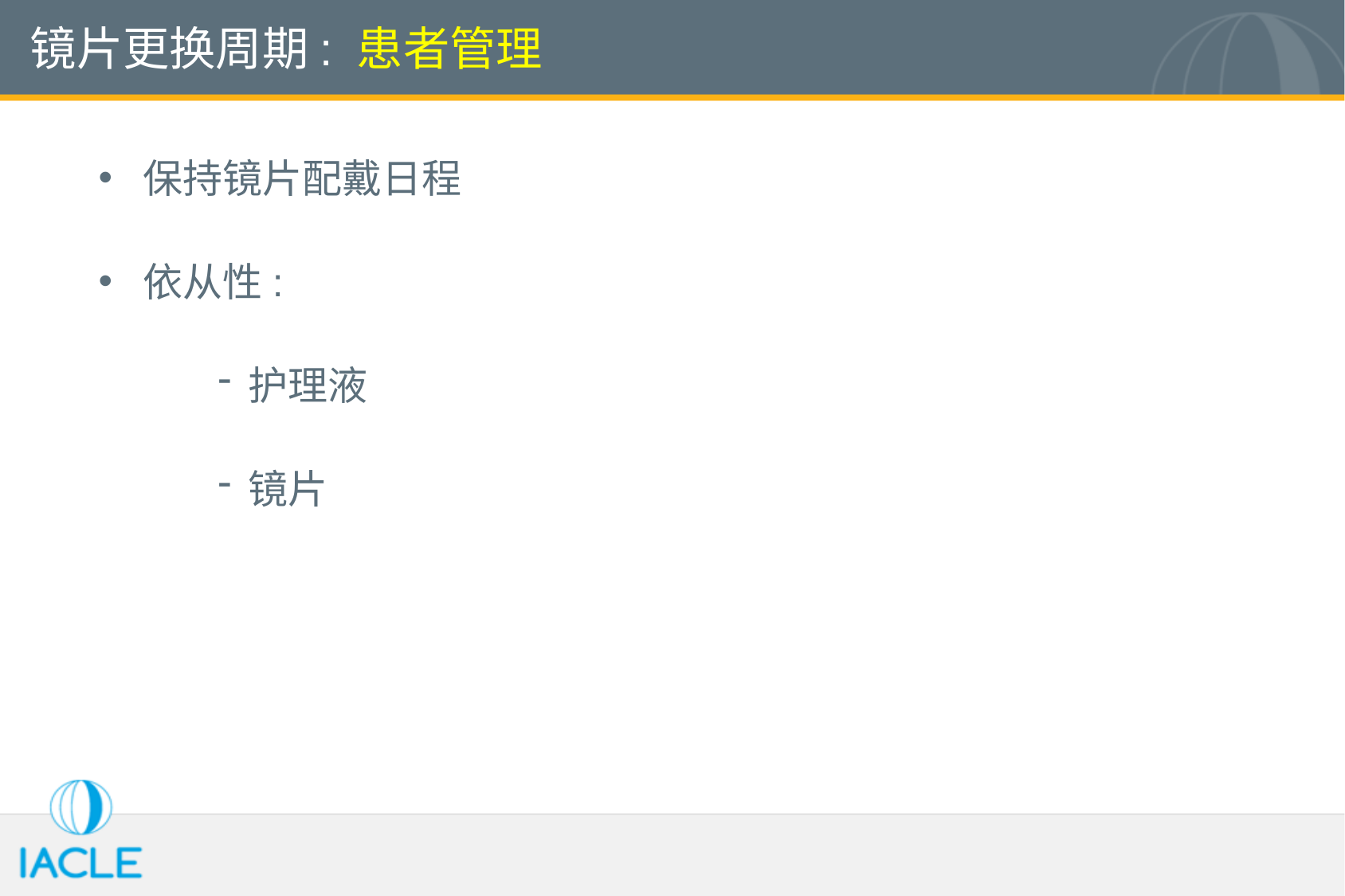

# 镜片更换周期: 患者管理
保持镜片配戴日程
依从性:
护理液
镜片